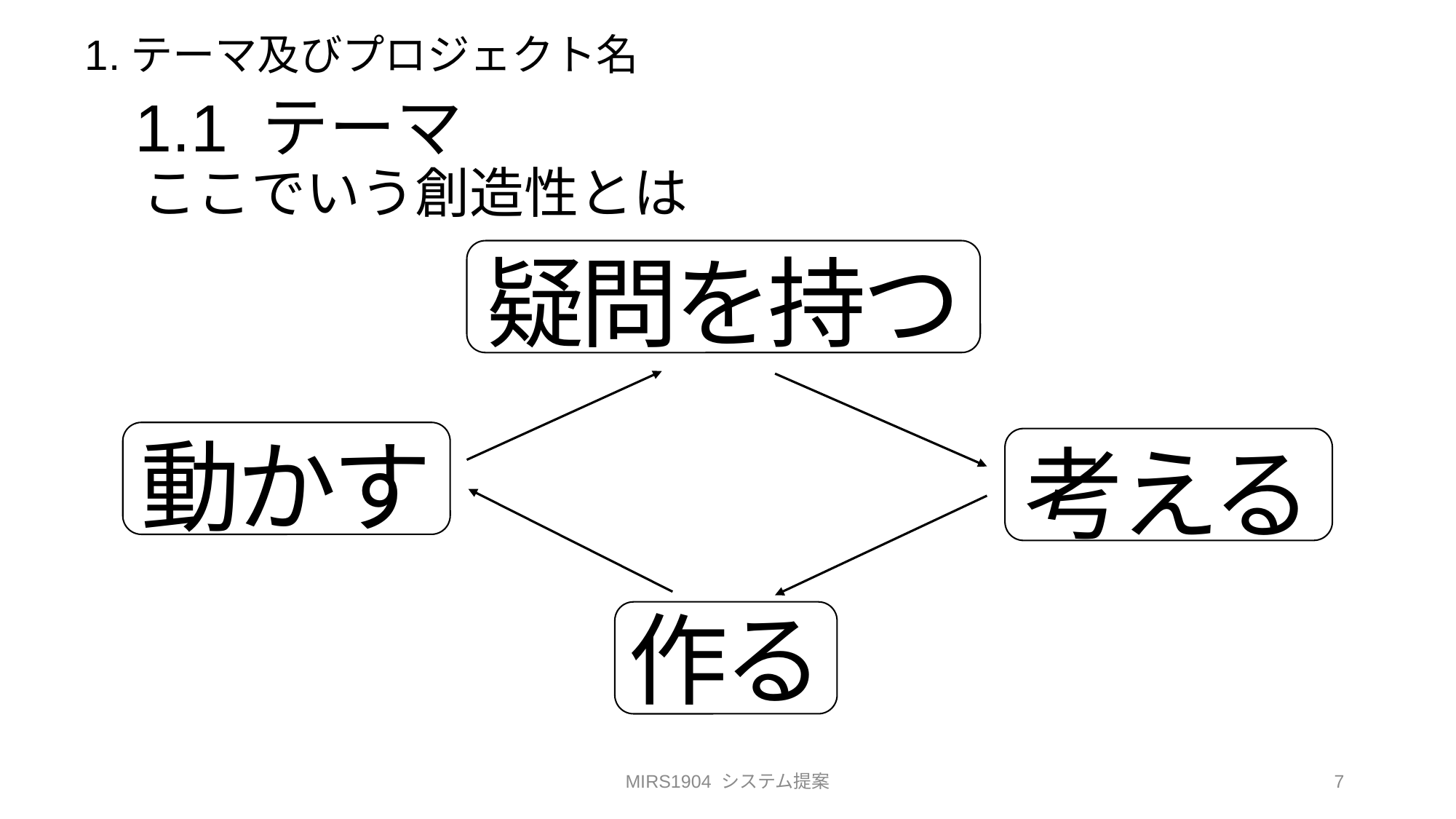

# 1.テーマ及びプロジェクト名
1.1 テーマ
ここでいう創造性とは
疑問を持つ

動かす

考える

作る

MIRS1904 システム提案
7